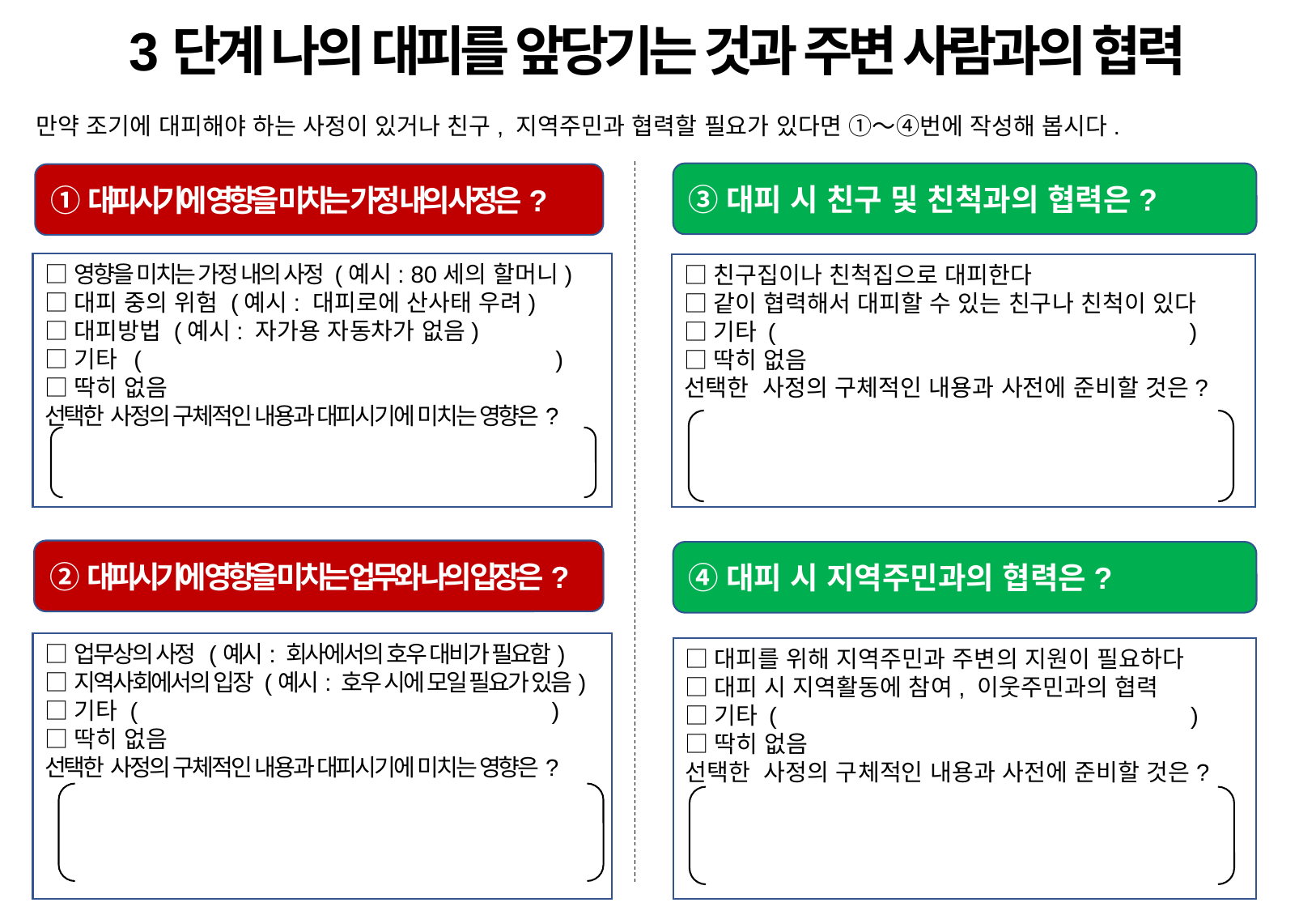

3단계 나의 대피를 앞당기는 것과 주변 사람과의 협력
만약 조기에 대피해야 하는 사정이 있거나 친구, 지역주민과 협력할 필요가 있다면 ①～④번에 작성해 봅시다.
③대피 시 친구 및 친척과의 협력은?
①대피시기에 영향을 미치는 가정 내의 사정은?
□영향을 미치는 가정 내의 사정 (예시: 80세의 할머니)
□대피 중의 위험 (예시: 대피로에 산사태 우려)
□대피방법 (예시: 자가용 자동차가 없음)
□기타  (　　　　　　　　　　　　　　　　　)
□딱히 없음
선택한  사정의 구체적인 내용과 대피시기에 미치는 영향은?

□친구집이나 친척집으로 대피한다
□같이 협력해서 대피할 수 있는 친구나 친척이 있다
□기타 (　　　　　　　　　　　　　　　　　)
□딱히 없음
선택한  사정의 구체적인 내용과 사전에 준비할 것은?

②대피시기에 영향을 미치는 업무와 나의 입장은?
④대피 시 지역주민과의 협력은?
□업무상의 사정 (예시: 회사에서의 호우 대비가 필요함)
□지역사회에서의 입장 (예시: 호우 시에 모일 필요가 있음)
□기타 (　　　　　　　　　　　　　　　　　)
□딱히 없음
선택한  사정의 구체적인 내용과 대피시기에 미치는 영향은?

□대피를 위해 지역주민과 주변의 지원이 필요하다
□대피 시 지역활동에 참여, 이웃주민과의 협력
□기타 (　　　　　　　　　　　　　　　　　)
□딱히 없음
선택한  사정의 구체적인 내용과 사전에 준비할 것은?